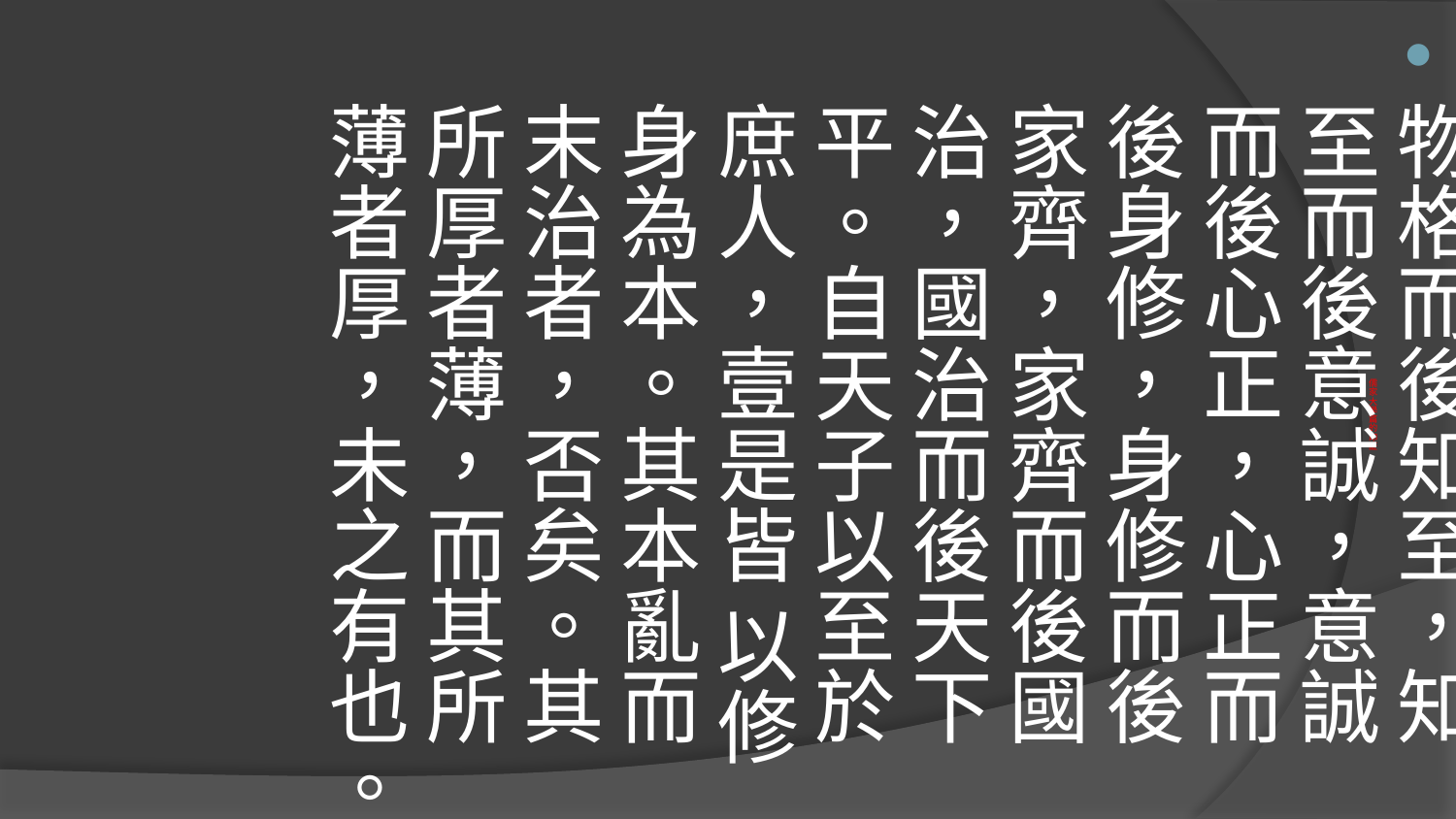

物格而後知至，知至而後意誠，意誠而後心正，心正而後身修，身修而後家齊，家齊而後國治，國治而後天下平。自天子以至於庶人，壹是皆 以修身為本。其本亂而末治者，否矣。其所厚者薄，而其所薄者厚，未之有也。

# 儒家大學篇的印証